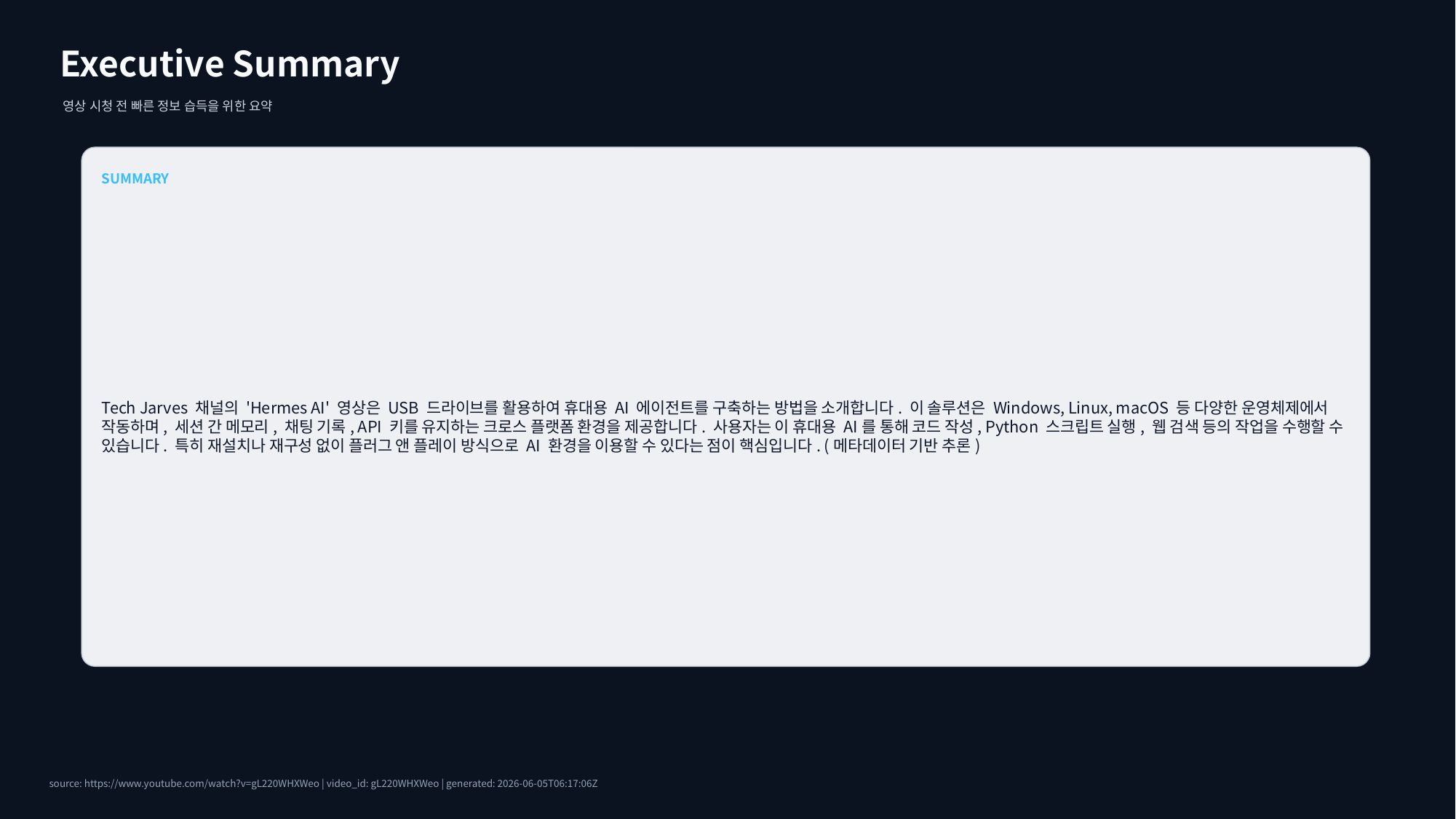

Executive Summary
영상 시청 전 빠른 정보 습득을 위한 요약

SUMMARY
Tech Jarves 채널의 'Hermes AI' 영상은 USB 드라이브를 활용하여 휴대용 AI 에이전트를 구축하는 방법을 소개합니다. 이 솔루션은 Windows, Linux, macOS 등 다양한 운영체제에서 작동하며, 세션 간 메모리, 채팅 기록, API 키를 유지하는 크로스 플랫폼 환경을 제공합니다. 사용자는 이 휴대용 AI를 통해 코드 작성, Python 스크립트 실행, 웹 검색 등의 작업을 수행할 수 있습니다. 특히 재설치나 재구성 없이 플러그 앤 플레이 방식으로 AI 환경을 이용할 수 있다는 점이 핵심입니다. (메타데이터 기반 추론)
source: https://www.youtube.com/watch?v=gL220WHXWeo | video_id: gL220WHXWeo | generated: 2026-06-05T06:17:06Z